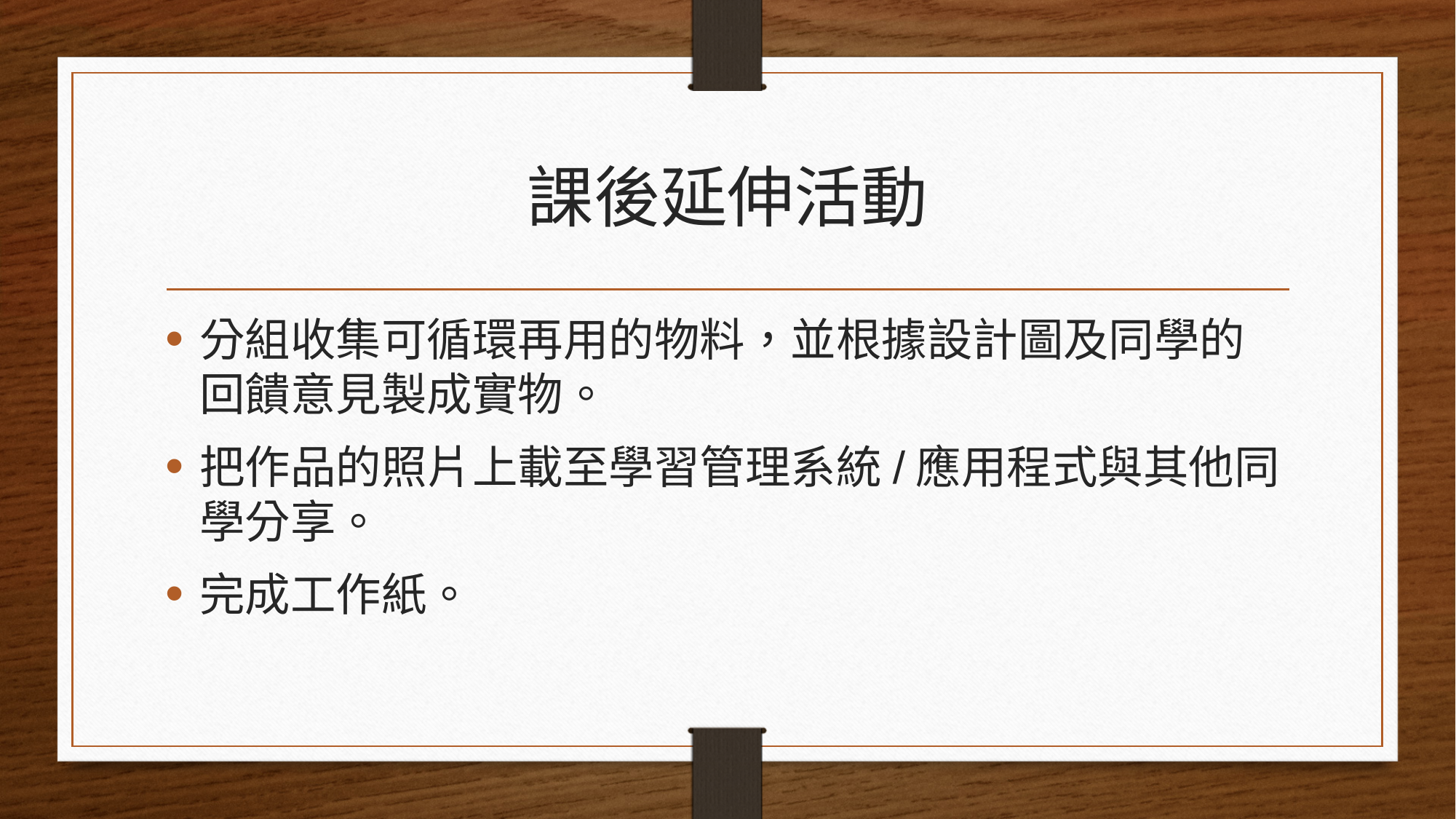

# 課後延伸活動
分組收集可循環再用的物料，並根據設計圖及同學的回饋意見製成實物。
把作品的照片上載至學習管理系統/應用程式與其他同學分享。
完成工作紙。